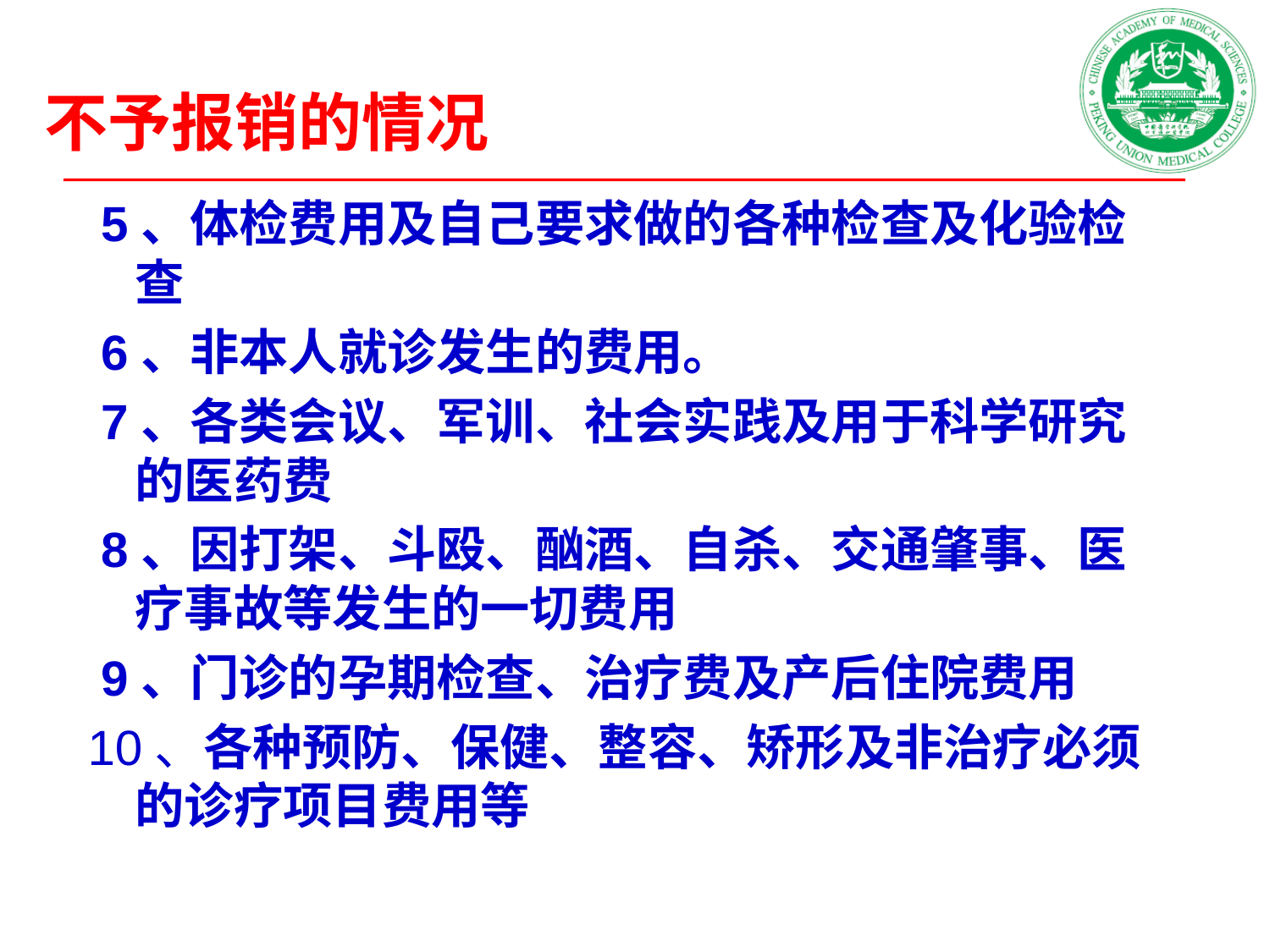

# 不予报销的情况
 5、体检费用及自己要求做的各种检查及化验检查
 6、非本人就诊发生的费用。
 7、各类会议、军训、社会实践及用于科学研究的医药费
 8、因打架、斗殴、酗酒、自杀、交通肇事、医疗事故等发生的一切费用
 9、门诊的孕期检查、治疗费及产后住院费用
10、各种预防、保健、整容、矫形及非治疗必须的诊疗项目费用等